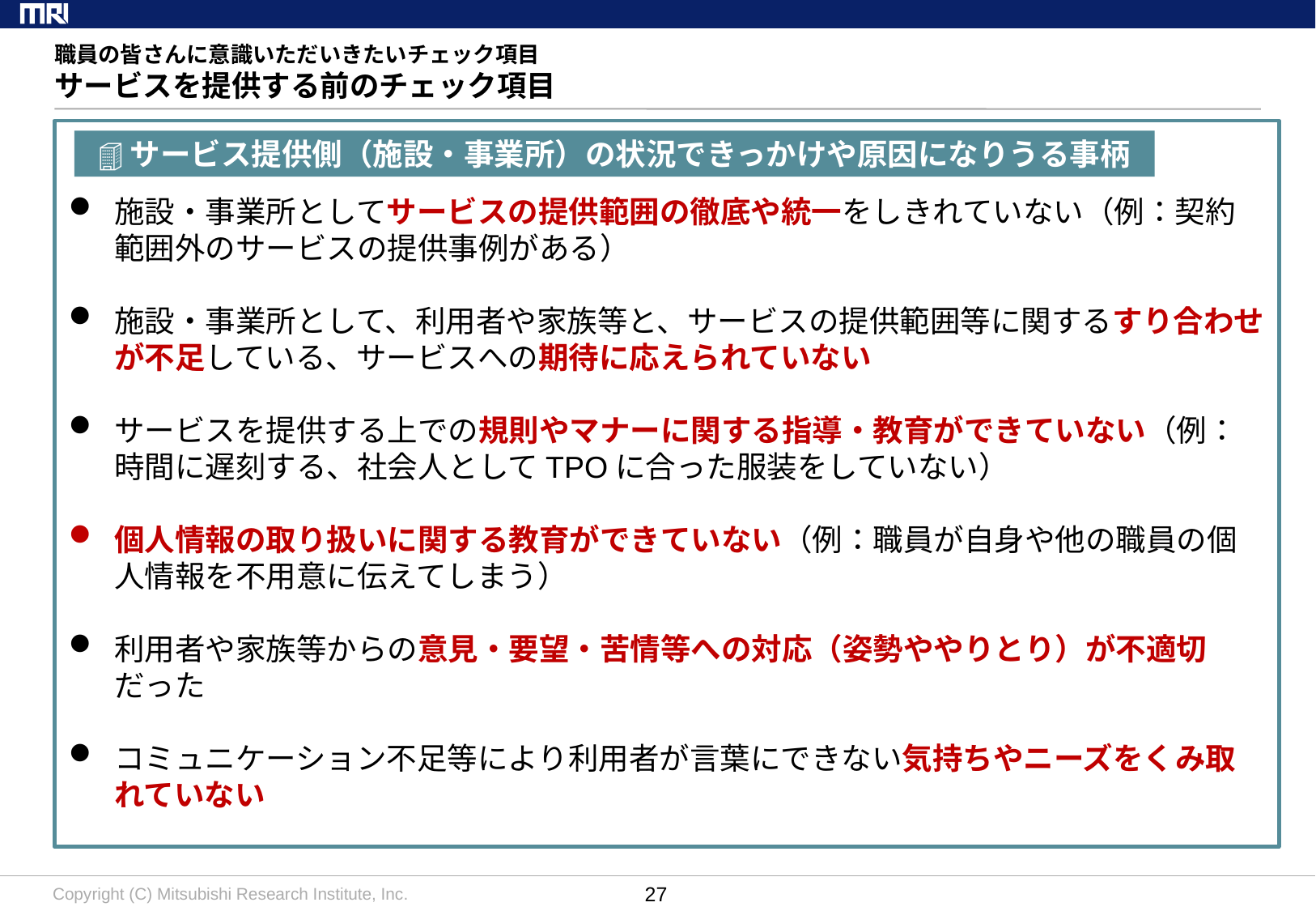

# 職員の皆さんに意識いただいきたいチェック項目 サービスを提供する前のチェック項目
施設・事業所としてサービスの提供範囲の徹底や統一をしきれていない（例：契約範囲外のサービスの提供事例がある）

施設・事業所として、利用者や家族等と、サービスの提供範囲等に関するすり合わせが不足している、サービスへの期待に応えられていない

サービスを提供する上での規則やマナーに関する指導・教育ができていない（例：時間に遅刻する、社会人としてTPOに合った服装をしていない）

個人情報の取り扱いに関する教育ができていない（例：職員が自身や他の職員の個人情報を不用意に伝えてしまう）

利用者や家族等からの意見・要望・苦情等への対応（姿勢ややりとり）が不適切だった

コミュニケーション不足等により利用者が言葉にできない気持ちやニーズをくみ取れていない
🏢サービス提供側（施設・事業所）の状況できっかけや原因になりうる事柄